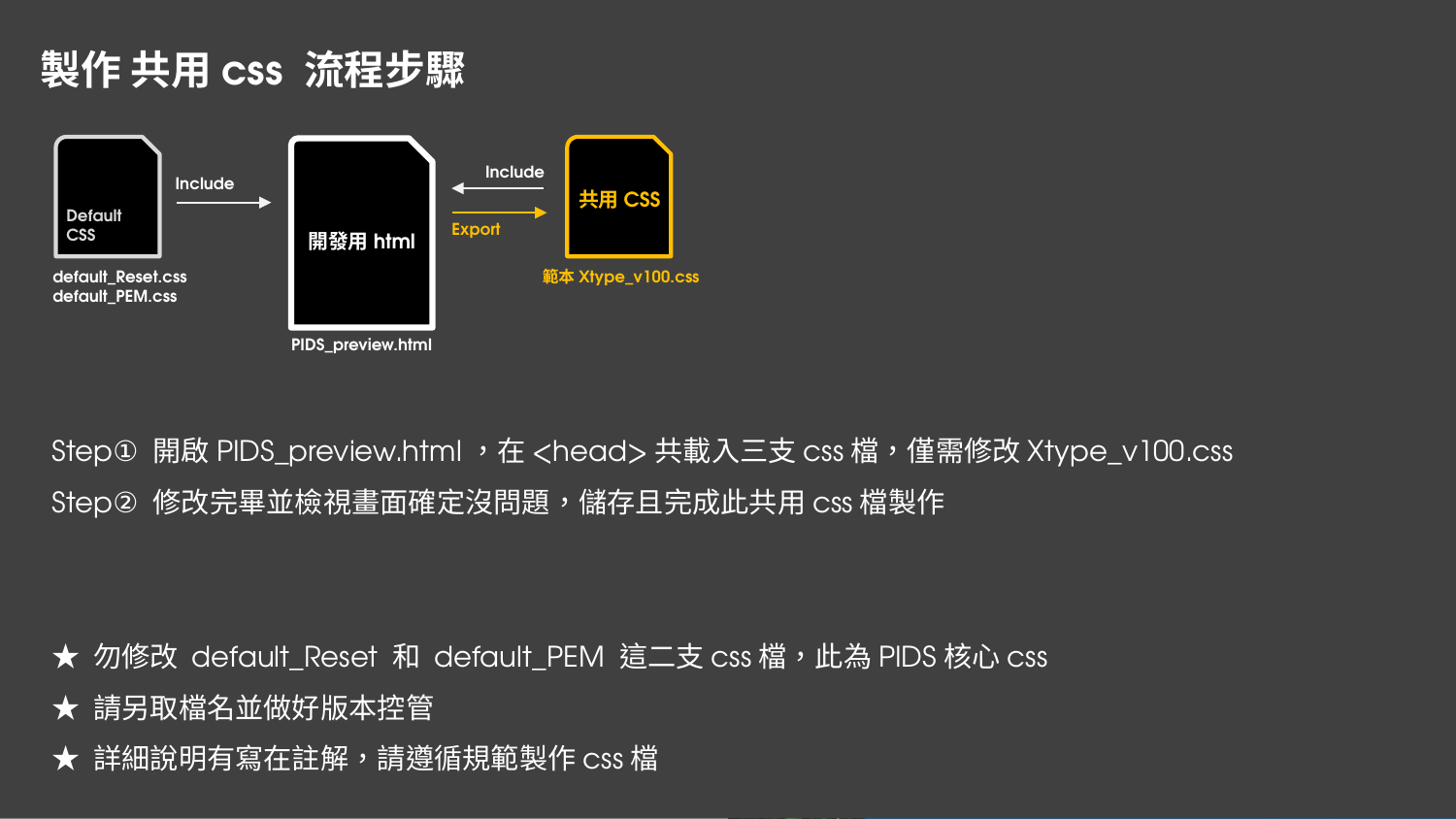

製作 共用css 流程步驟

共用CSS

Include
Include
Default
CSS
開發用html
Export
default_Reset.css
default_PEM.css
範本Xtype_v100.css
PIDS_preview.html
Step① 開啟PIDS_preview.html，在<head>共載入三支css檔，僅需修改Xtype_v100.css
Step② 修改完畢並檢視畫面確定沒問題，儲存且完成此共用css檔製作
★ 勿修改 default_Reset 和 default_PEM 這二支css檔，此為PIDS核心css
★ 請另取檔名並做好版本控管
★ 詳細說明有寫在註解，請遵循規範製作css檔